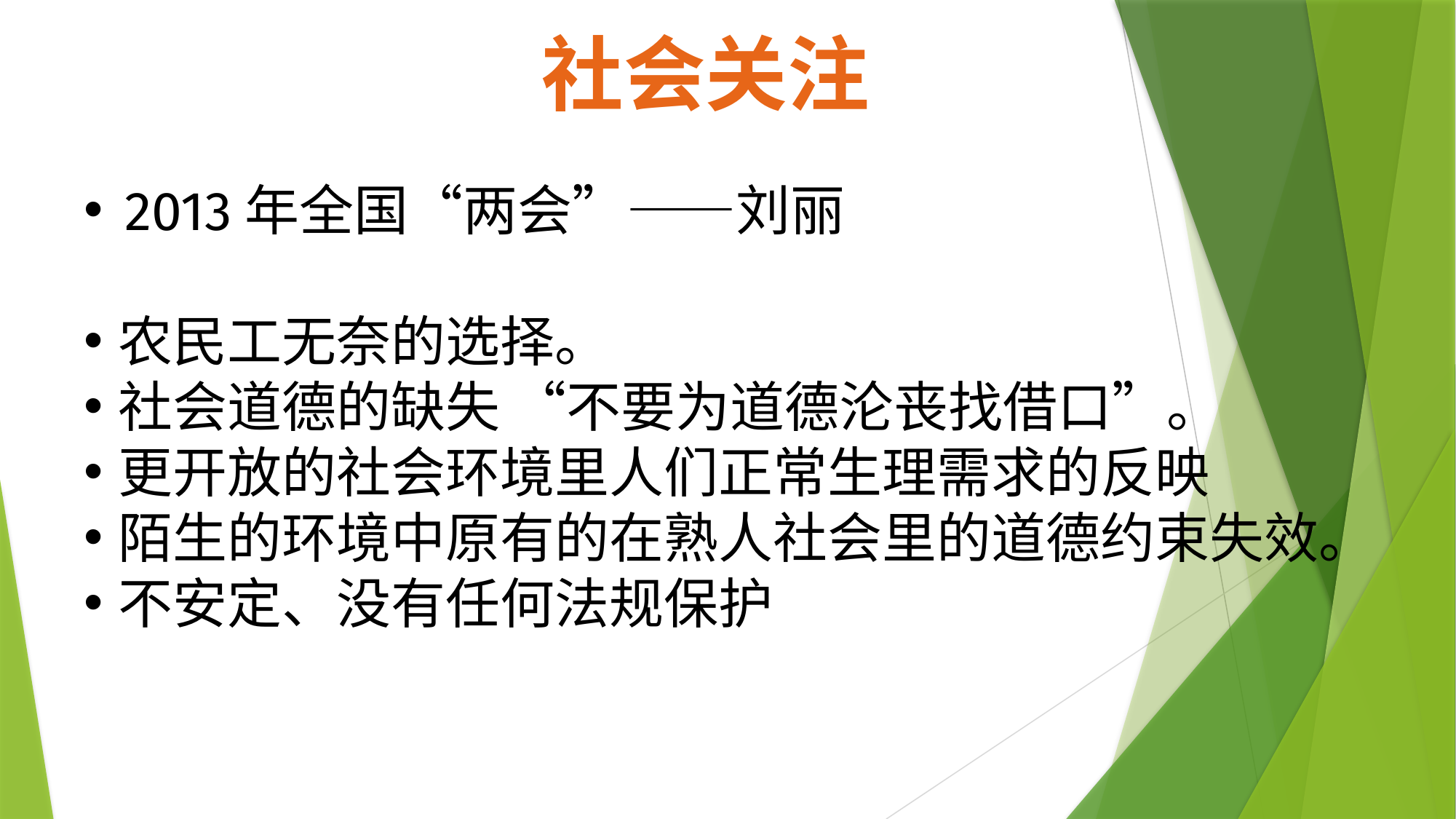

社会关注
2013年全国“两会”——刘丽

农民工无奈的选择。
社会道德的缺失 “不要为道德沦丧找借口”。
更开放的社会环境里人们正常生理需求的反映
陌生的环境中原有的在熟人社会里的道德约束失效。
不安定、没有任何法规保护